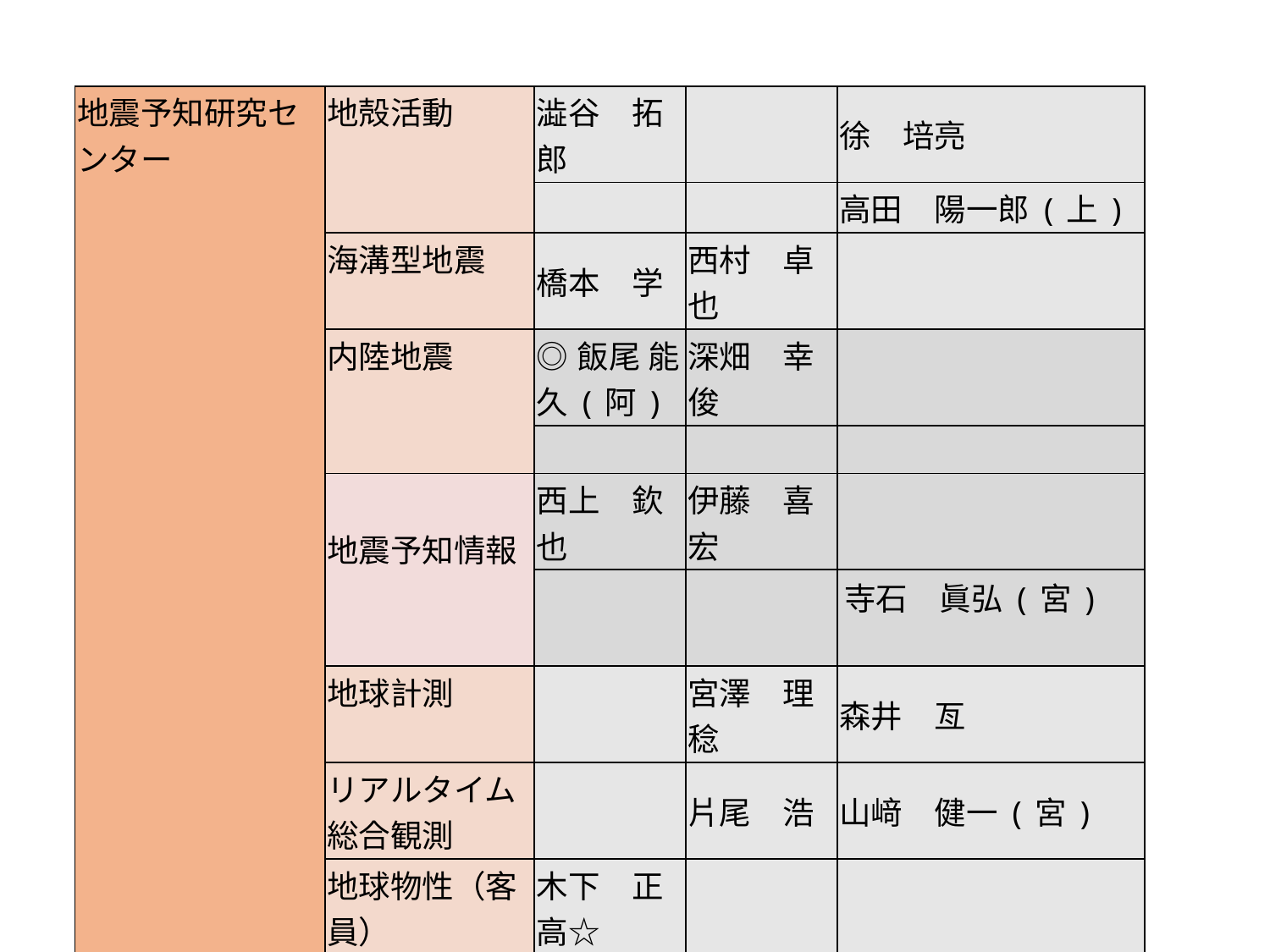

| 地震予知研究センター | 地殻活動 | 澁谷　拓郎 |  | 徐　培亮 |
| --- | --- | --- | --- | --- |
|  |  |  |  | 高田　陽一郎(上) |
|  | 海溝型地震 | 橋本　学 | 西村　卓也 |  |
|  | 内陸地震 | ◎飯尾 能久(阿) | 深畑　幸俊 |  |
|  |  |  |  |  |
|  | 地震予知情報 | 西上　欽也 | 伊藤　喜宏 |  |
|  |  |  |  | 寺石　眞弘(宮) |
|  | 地球計測 |  | 宮澤　理稔 | 森井　亙 |
|  | リアルタイム総合観測 |  | 片尾　浩 | 山﨑　健一(宮) |
|  | 地球物性（客員） | 木下　正高☆ |  |  |